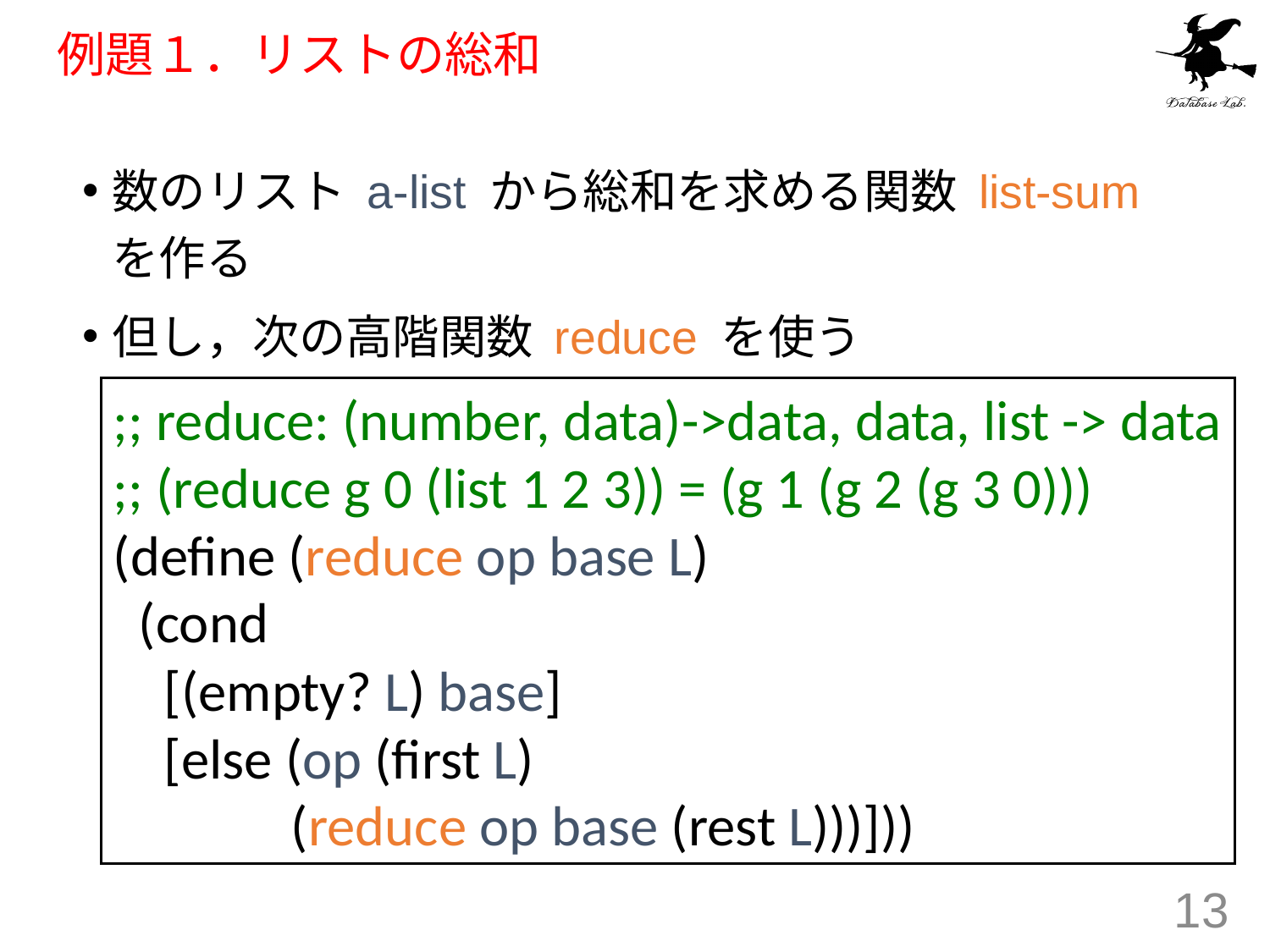

# 例題１．リストの総和
数のリスト a-list から総和を求める関数 list-sum を作る
但し，次の高階関数 reduce を使う

;; reduce: (number, data)->data, data, list -> data
;; (reduce g 0 (list 1 2 3)) = (g 1 (g 2 (g 3 0)))
(define (reduce op base L)
  (cond
    [(empty? L) base]
    [else (op (first L)
              (reduce op base (rest L)))]))
13